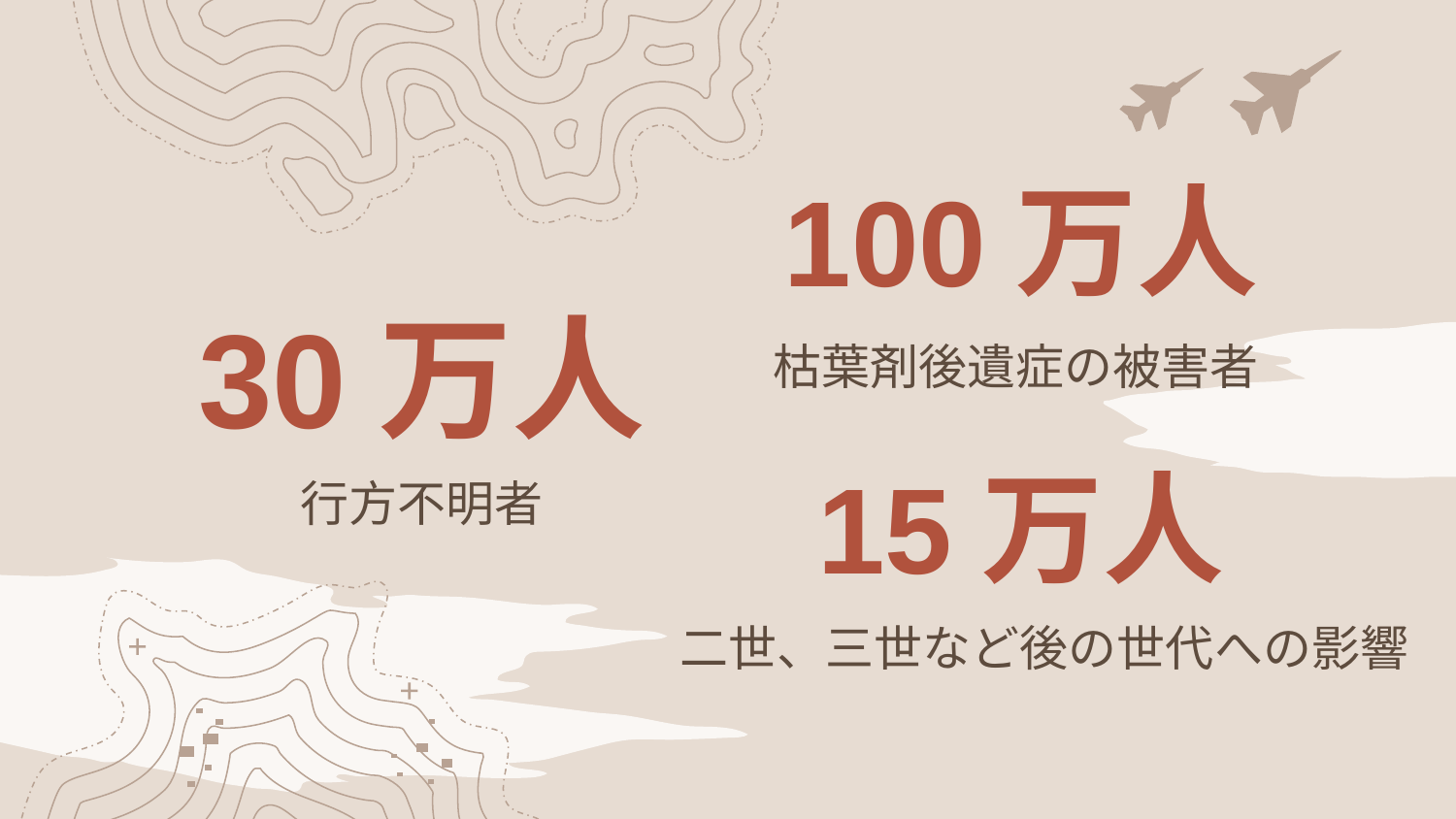

100万人
# 30万人
枯葉剤後遺症の被害者
15万人
行方不明者
二世、三世など後の世代への影響